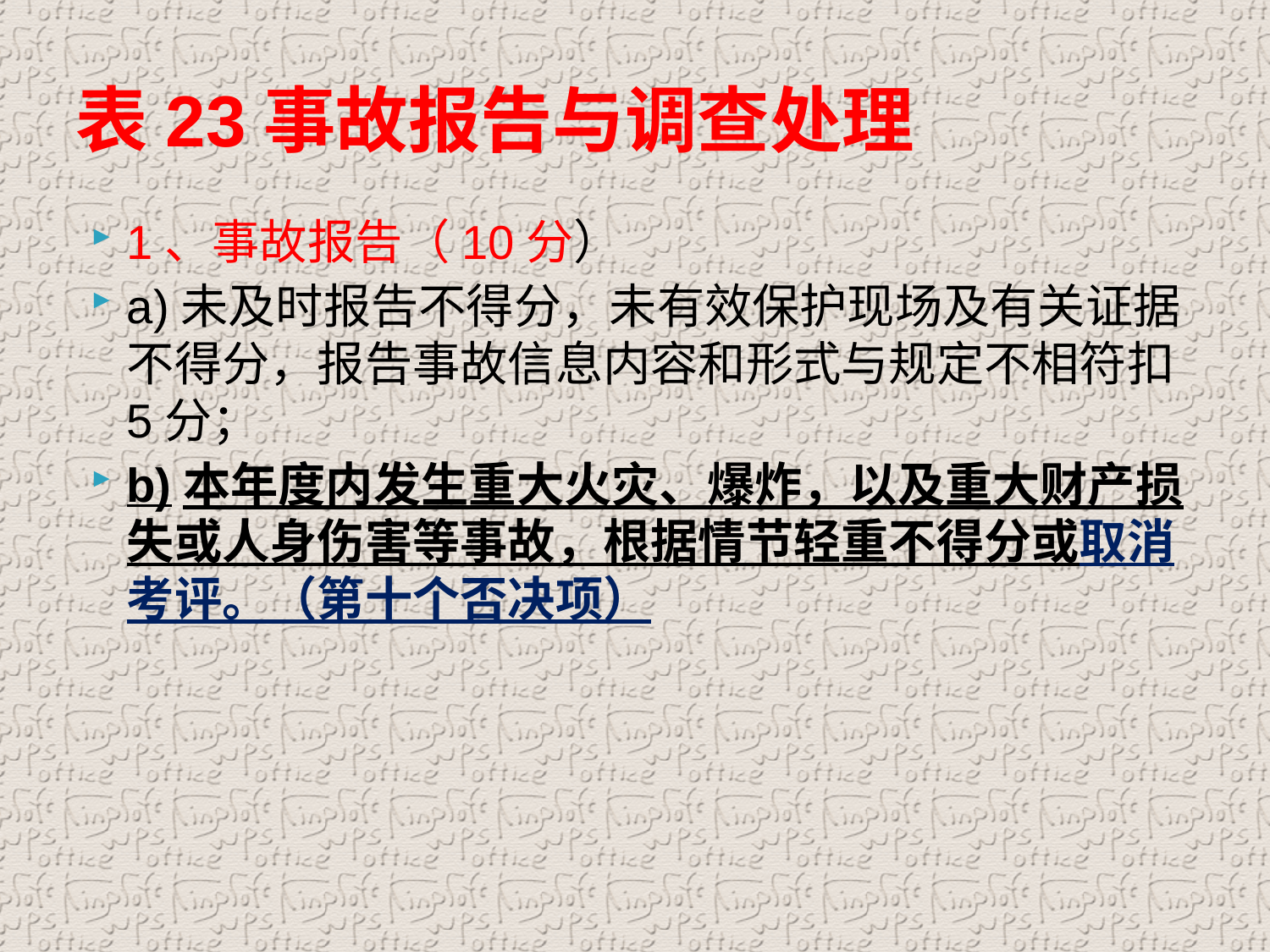

# 表23事故报告与调查处理
1、事故报告（10分）
a)未及时报告不得分，未有效保护现场及有关证据不得分，报告事故信息内容和形式与规定不相符扣5分；
b)本年度内发生重大火灾、爆炸，以及重大财产损失或人身伤害等事故，根据情节轻重不得分或取消考评。（第十个否决项）